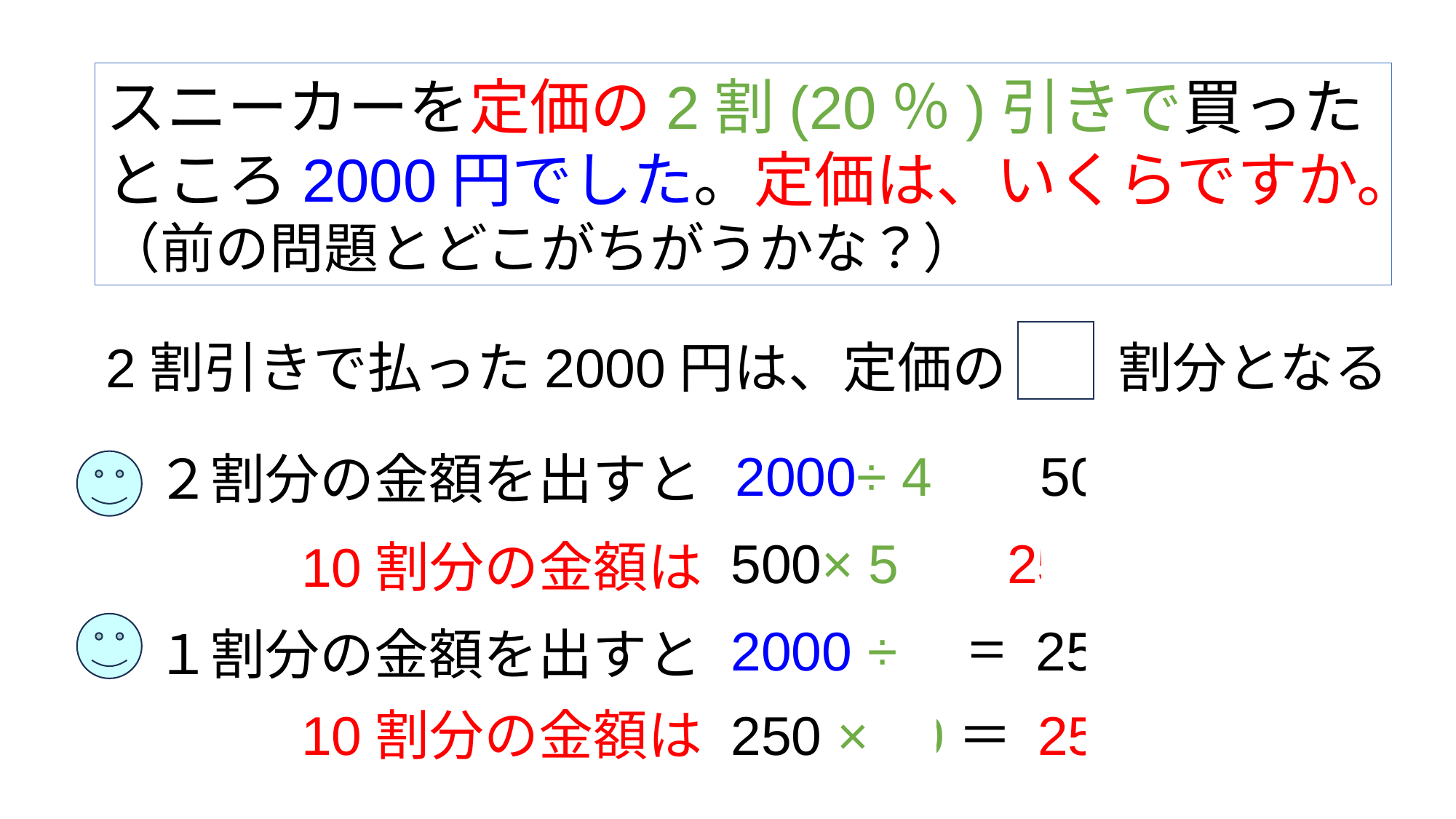

スニーカーを定価の2割(20％)引きで買ったところ2000円でした。定価は、いくらですか。（前の問題とどこがちがうかな？）

2割引きで払った2000円は、定価の  8  割分となる

2000÷ 4 ＝ 500
２割分の金額を出すと

500× 5 ＝ 2500
10割分の金額は

2000 ÷ 8＝ 250

１割分の金額を出すと

10割分の金額は
250 × 10＝ 2500